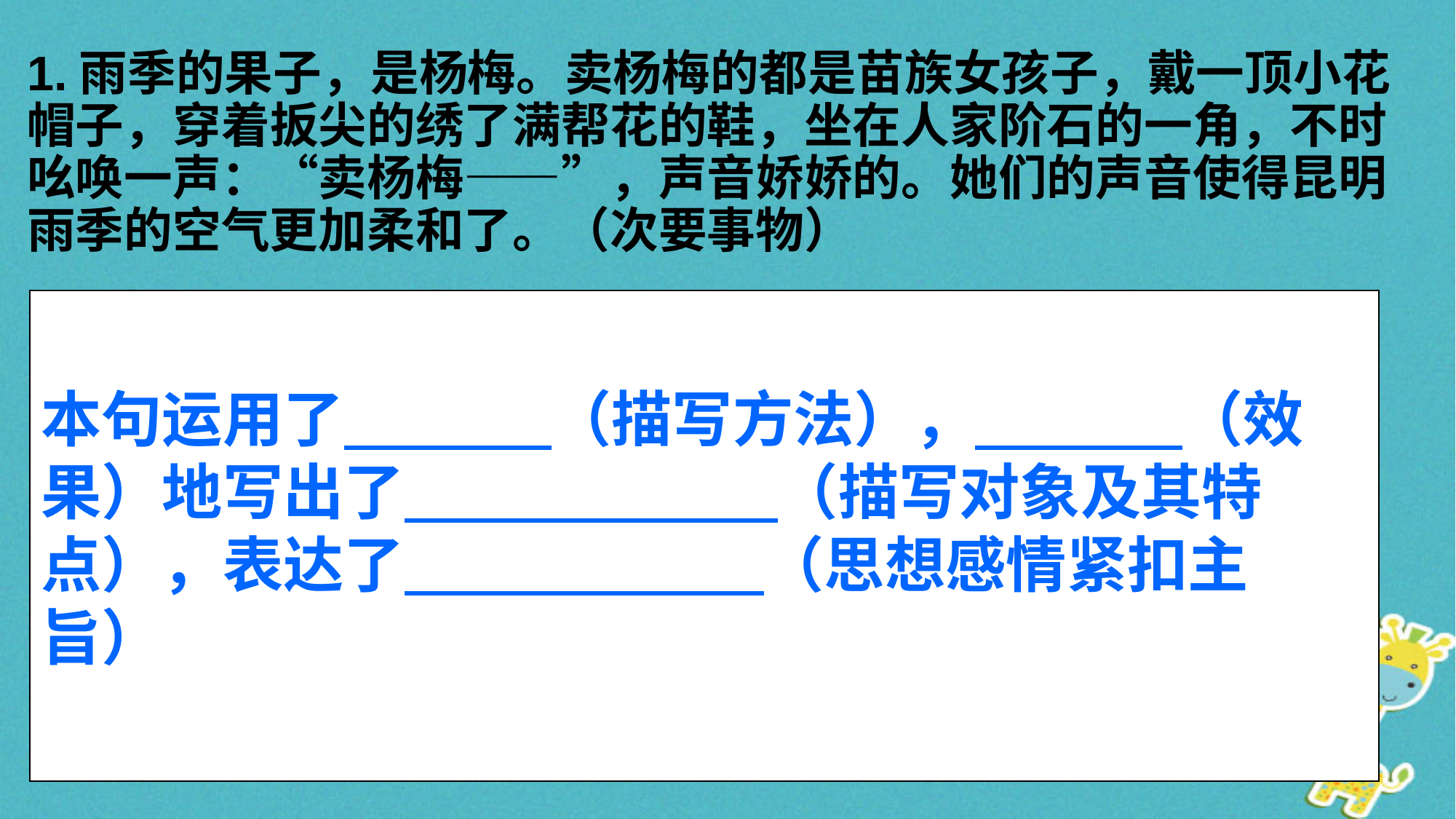

1.雨季的果子，是杨梅。卖杨梅的都是苗族女孩子，戴一顶小花帽子，穿着扳尖的绣了满帮花的鞋，坐在人家阶石的一角，不时吆唤一声：“卖杨梅——”，声音娇娇的。她们的声音使得昆明雨季的空气更加柔和了。（次要事物）

本句运用了               （描写方法），               （效果）地写出了                           （描写对象及其特点），表达了                          （思想感情紧扣主旨）